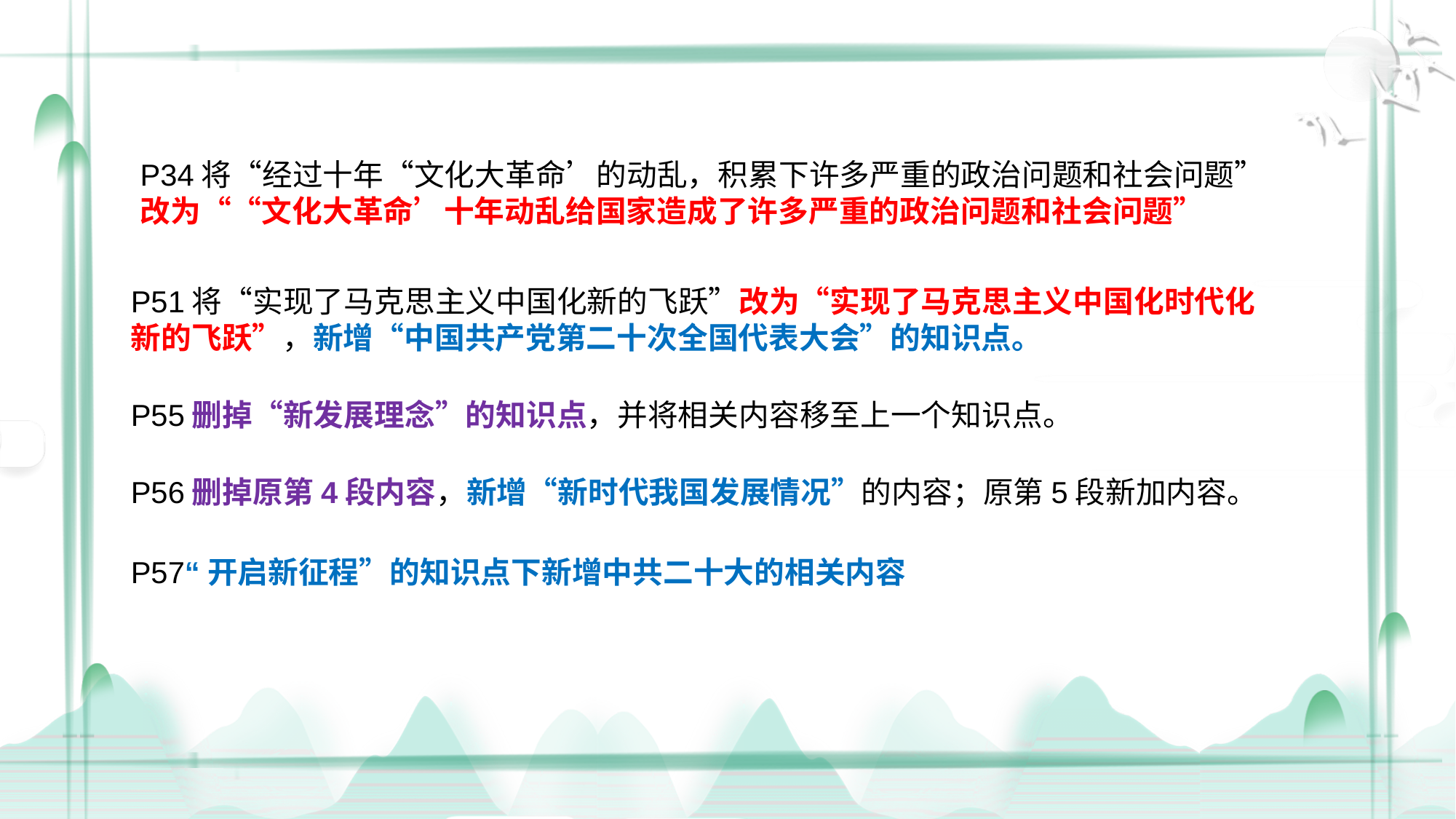

P34将“经过十年“文化大革命’的动乱，积累下许多严重的政治问题和社会问题”改为““文化大革命’十年动乱给国家造成了许多严重的政治问题和社会问题”
P51将“实现了马克思主义中国化新的飞跃”改为“实现了马克思主义中国化时代化新的飞跃”，新增“中国共产党第二十次全国代表大会”的知识点。
P55删掉“新发展理念”的知识点，并将相关内容移至上一个知识点。
P56删掉原第4段内容，新增“新时代我国发展情况”的内容；原第5段新加内容。
P57“开启新征程”的知识点下新增中共二十大的相关内容
行业PPT模板http://www.1ppt.com/hangye/